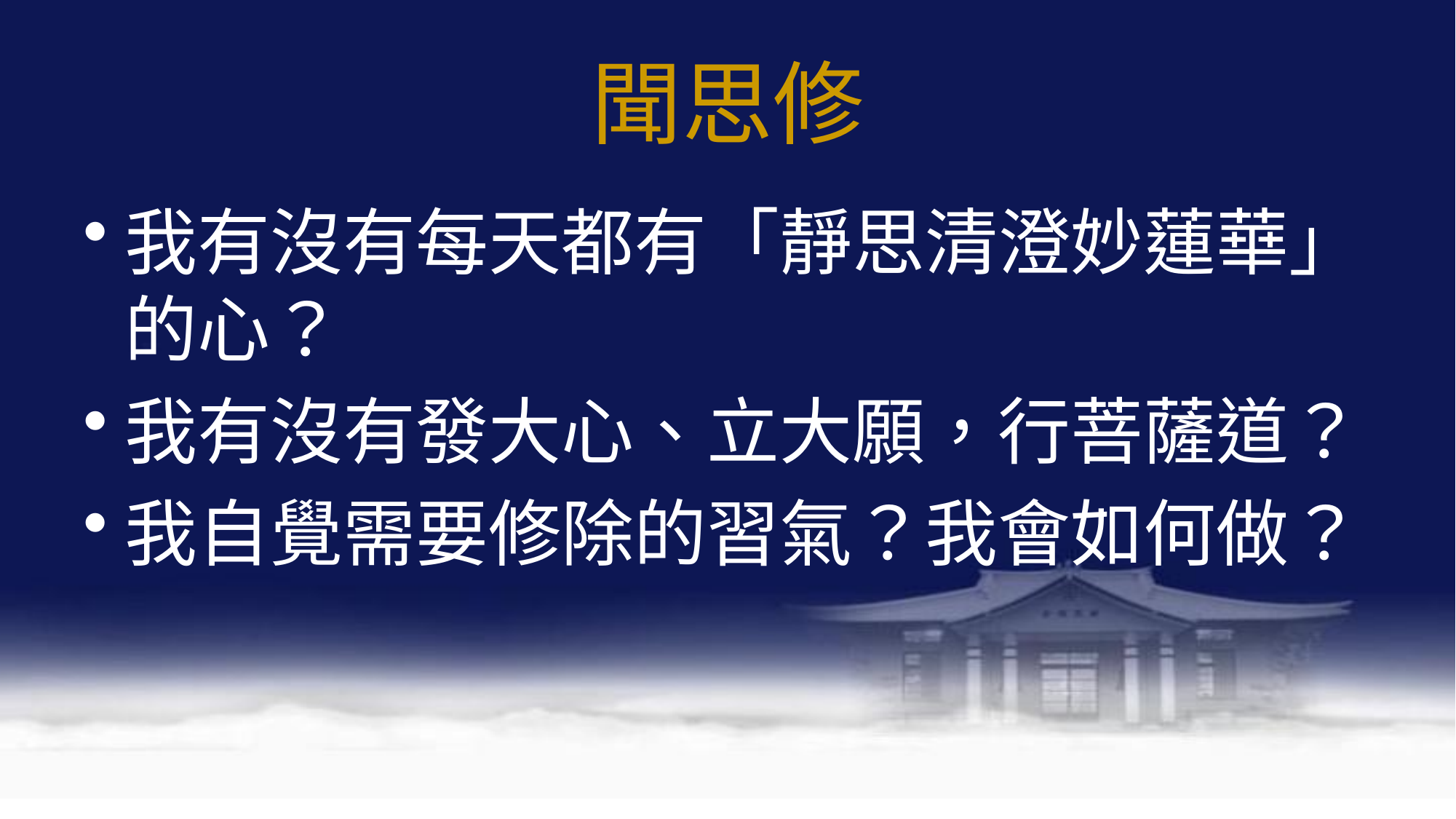

# 聞思修
我有沒有每天都有「靜思清澄妙蓮華」的心？
我有沒有發大心、立大願，行菩薩道？
我自覺需要修除的習氣？我會如何做？